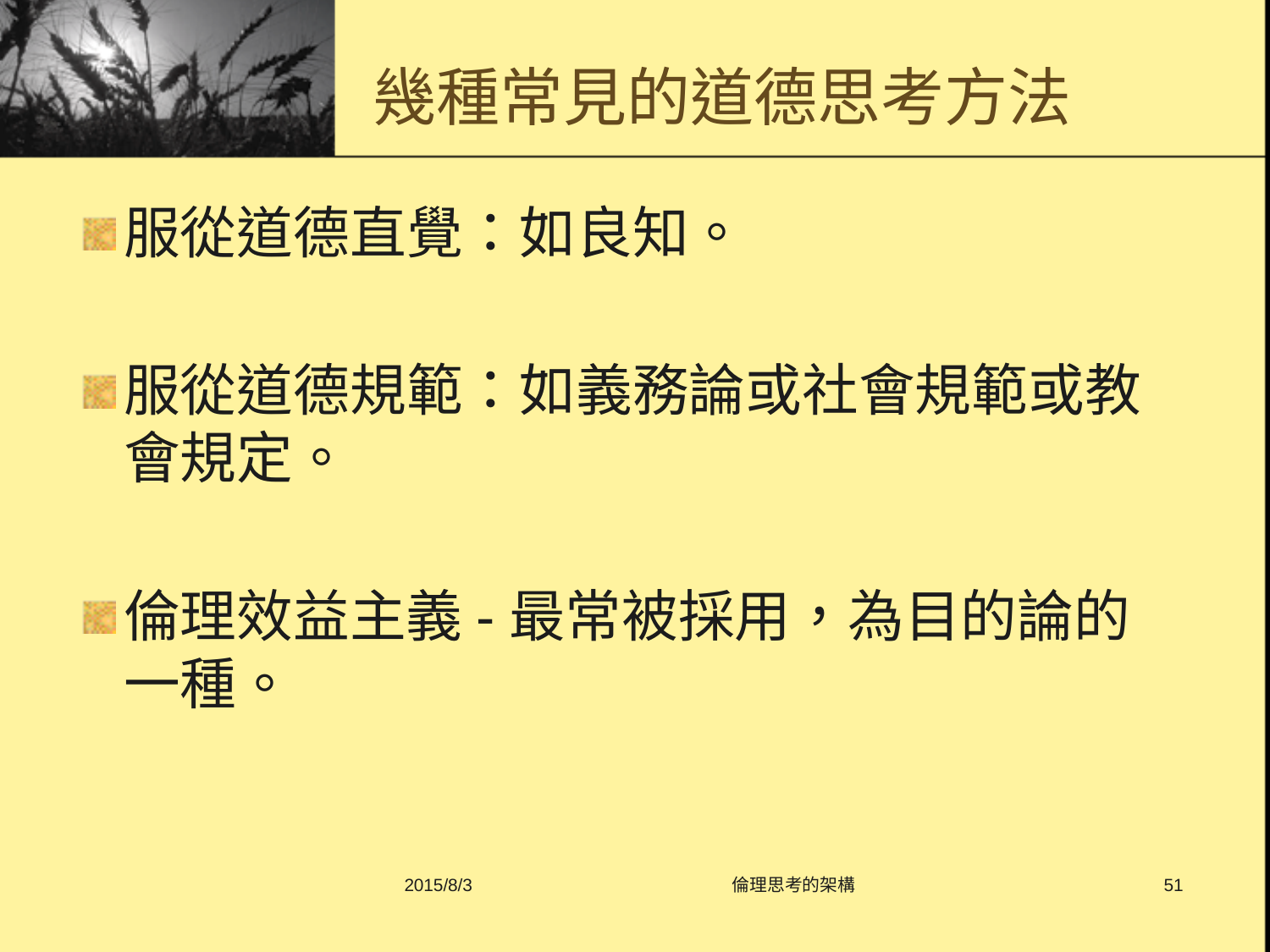

# 幾種常見的道德思考方法
服從道德直覺：如良知。

服從道德規範：如義務論或社會規範或教會規定。

倫理效益主義-最常被採用，為目的論的一種。
2015/8/3
倫理思考的架構
51